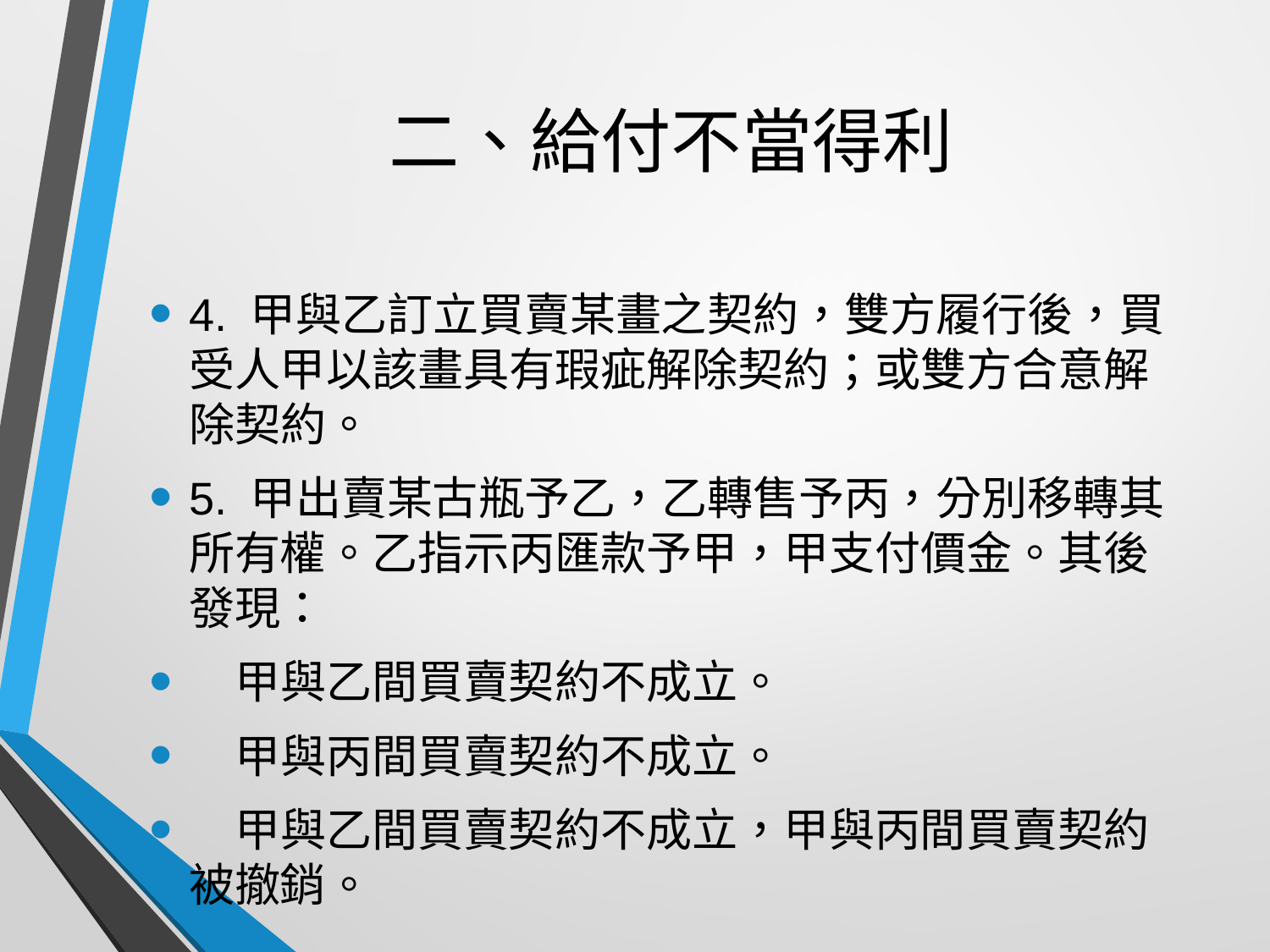

# 二、給付不當得利
4. 甲與乙訂立買賣某畫之契約，雙方履行後，買受人甲以該畫具有瑕疵解除契約；或雙方合意解除契約。
5. 甲出賣某古瓶予乙，乙轉售予丙，分別移轉其所有權。乙指示丙匯款予甲，甲支付價金。其後發現：
　甲與乙間買賣契約不成立。
　甲與丙間買賣契約不成立。
　甲與乙間買賣契約不成立，甲與丙間買賣契約被撤銷。